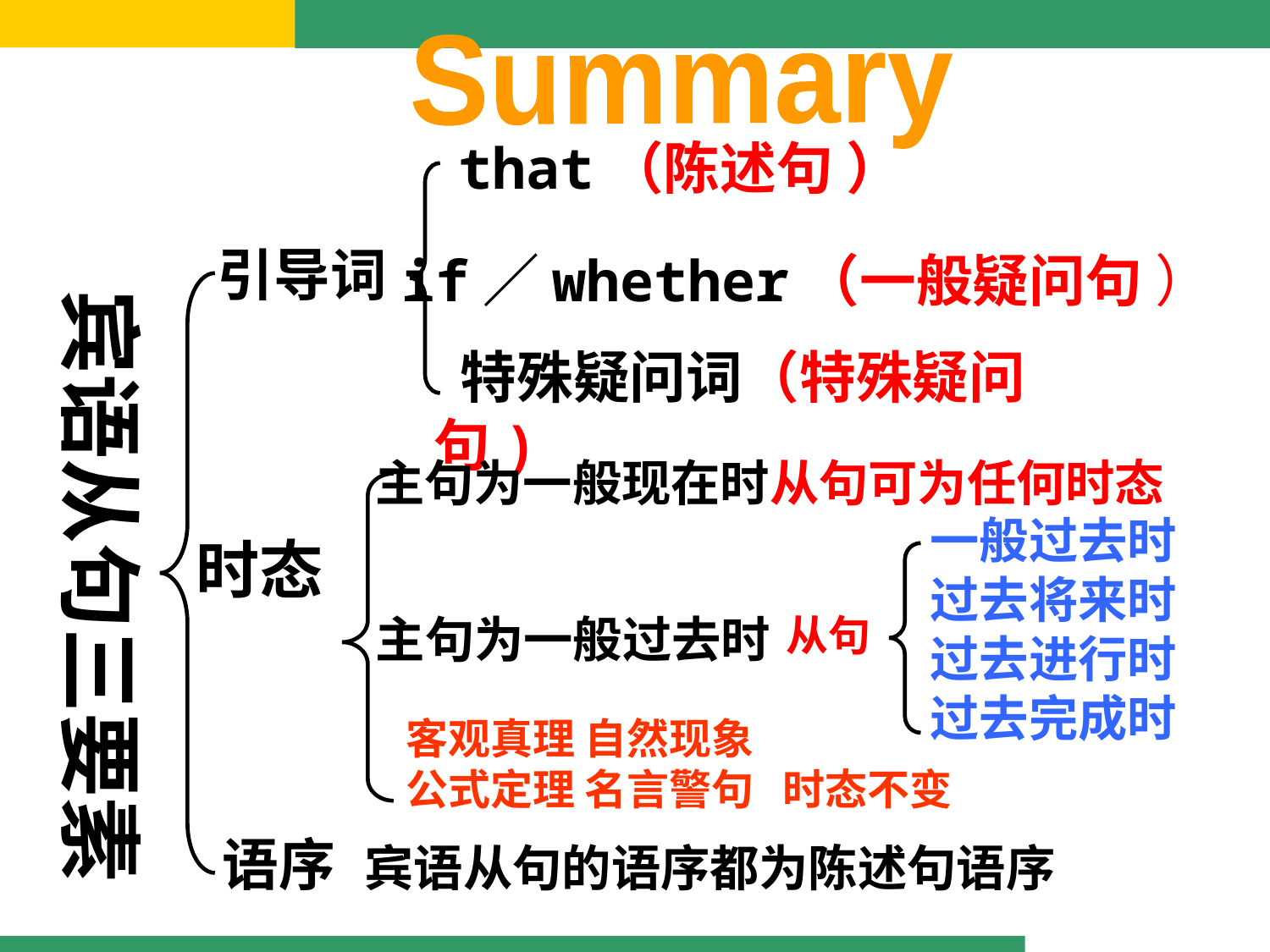

Summary
that（陈述句 ）

引导词
if／whether（一般疑问句 ）

宾语从句三要素
 特殊疑问词（特殊疑问句)
主句为一般现在时从句可为任何时态

时态
一般过去时
过去将来时
过去进行时
过去完成时

主句为一般过去时
从句
客观真理 自然现象
公式定理 名言警句   时态不变
语序
宾语从句的语序都为陈述句语序